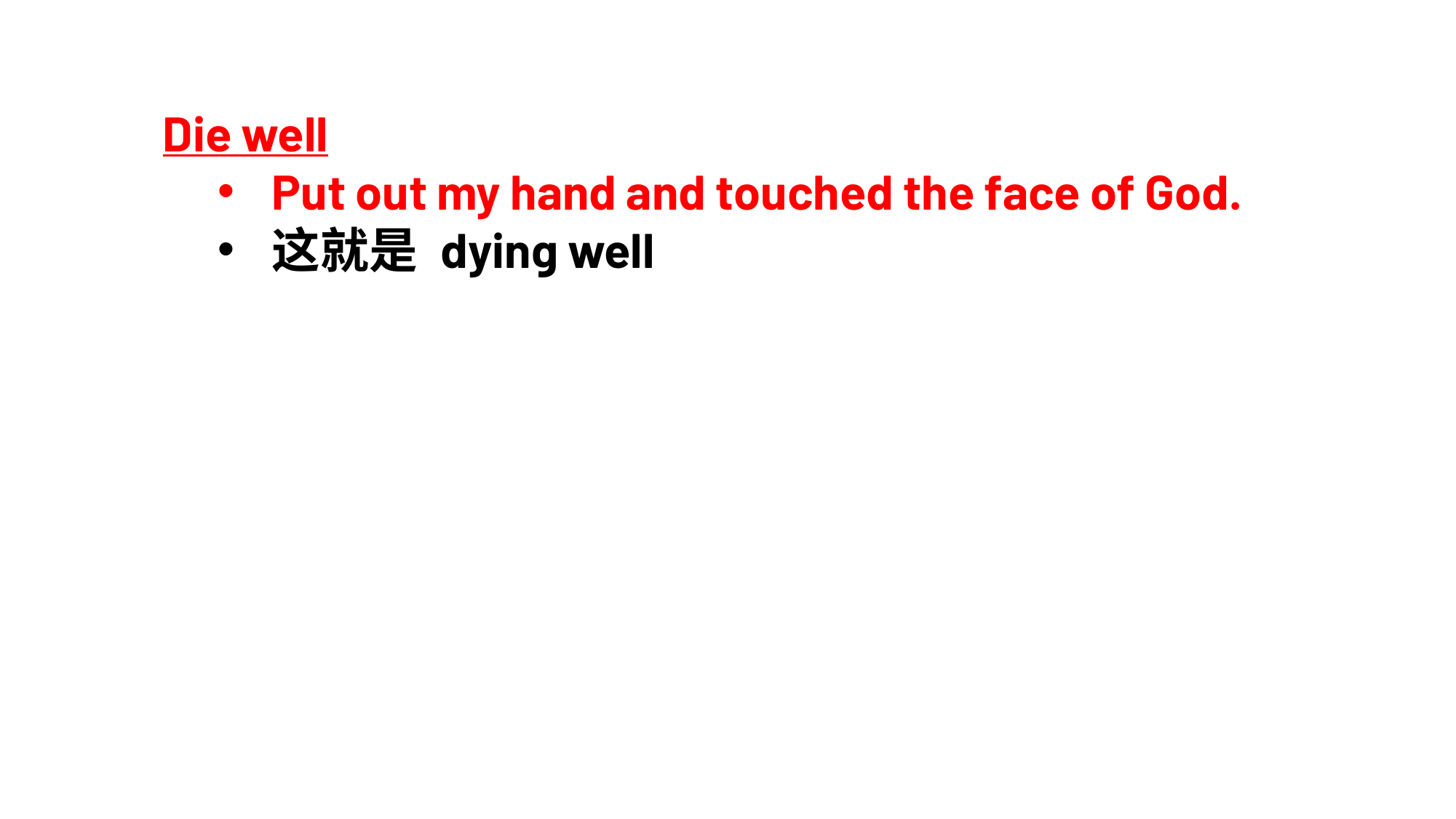

Die well
Put out my hand and touched the face of God.
这就是 dying well